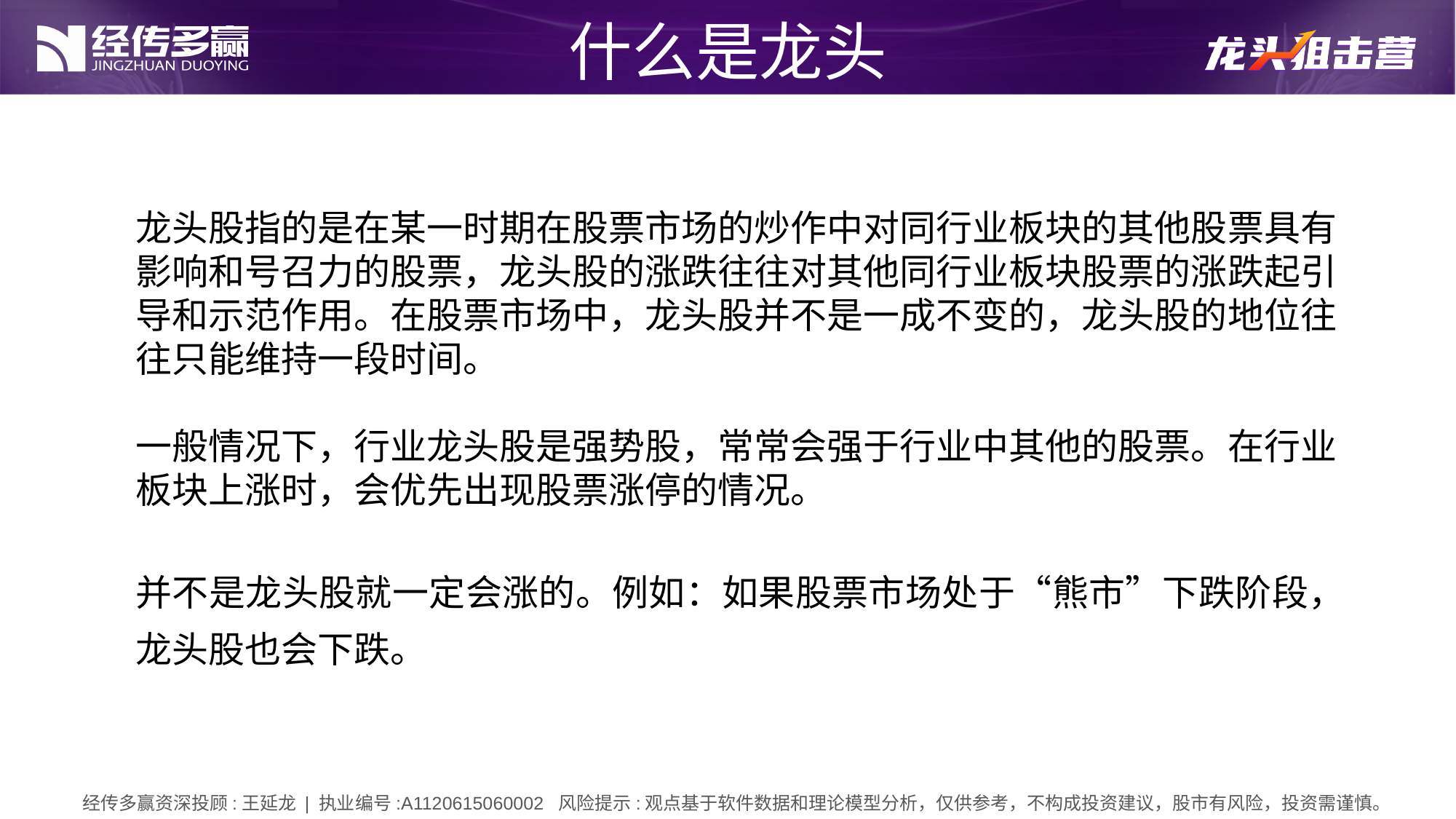

什么是龙头
龙头股指的是在某一时期在股票市场的炒作中对同行业板块的其他股票具有影响和号召力的股票，龙头股的涨跌往往对其他同行业板块股票的涨跌起引导和示范作用。在股票市场中，龙头股并不是一成不变的，龙头股的地位往往只能维持一段时间。

一般情况下，行业龙头股是强势股，常常会强于行业中其他的股票。在行业板块上涨时，会优先出现股票涨停的情况。

并不是龙头股就一定会涨的。例如：如果股票市场处于“熊市”下跌阶段，龙头股也会下跌。